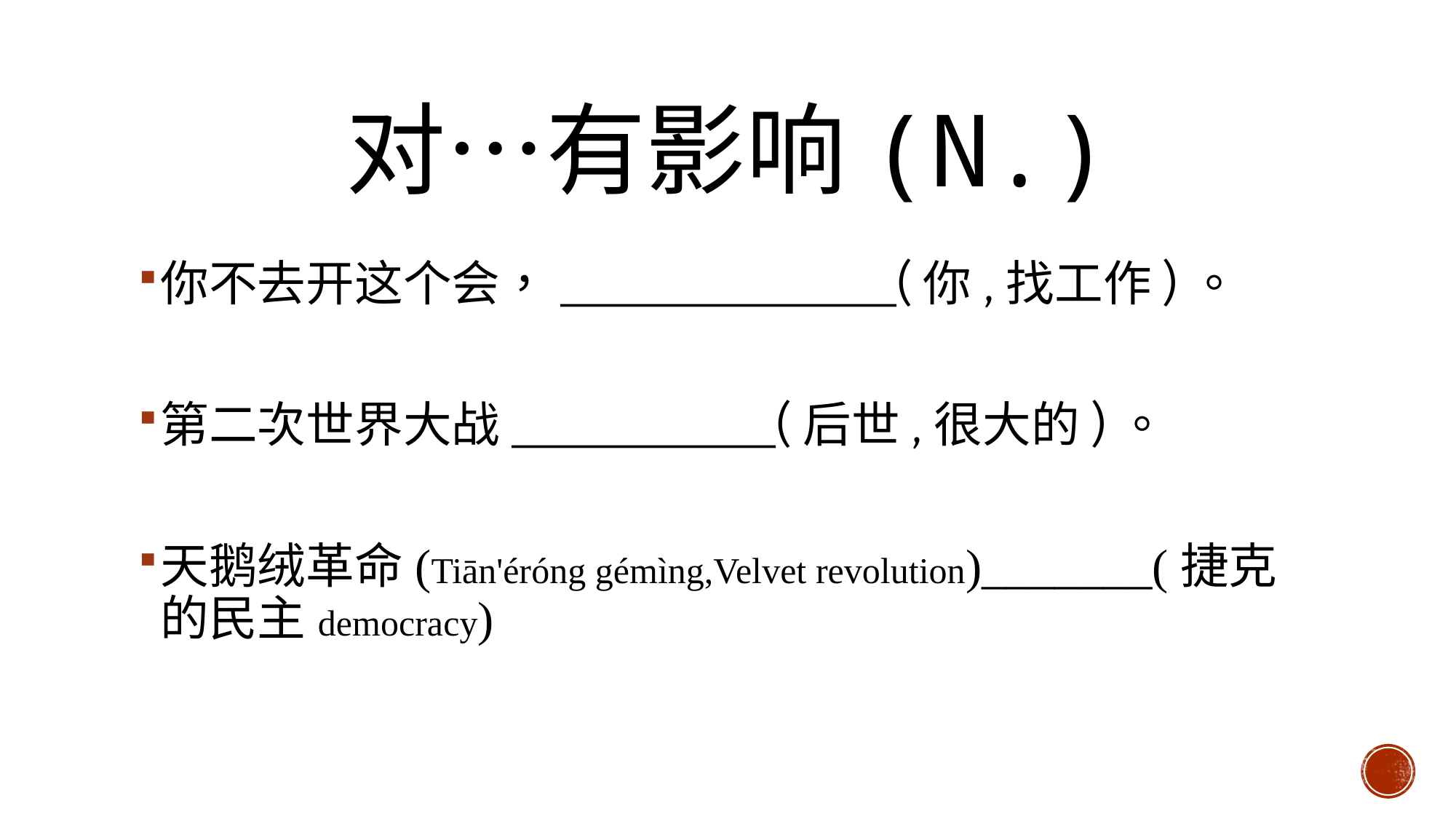

# 对…有影响(N.)
你不去开这个会，______________(你,找工作)。

第二次世界大战___________(后世,很大的)。

天鹅绒革命(Tiān'éróng gémìng,Velvet revolution)_______(捷克的民主democracy)